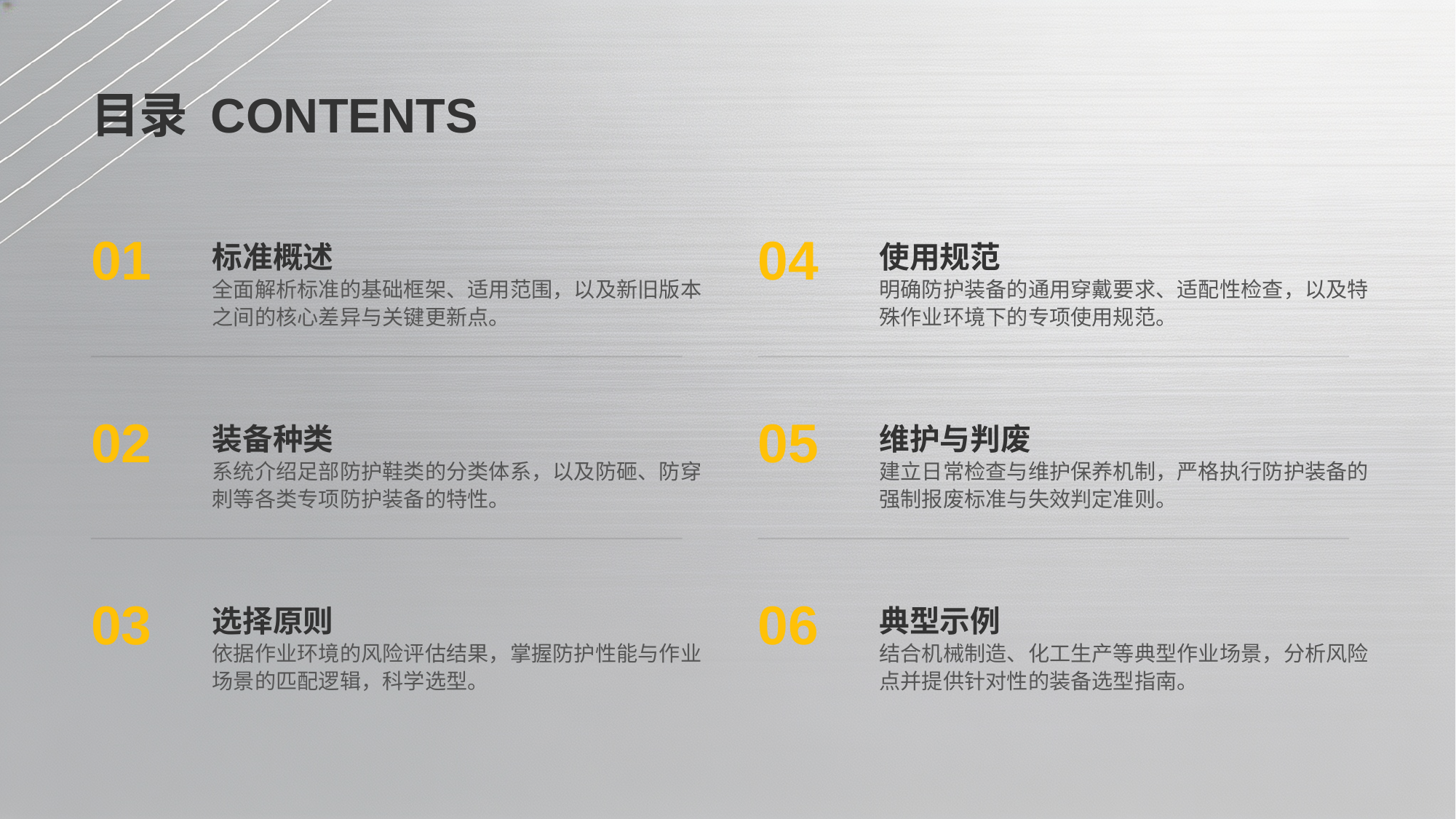

目录 CONTENTS
01
04
标准概述
全面解析标准的基础框架、适用范围，以及新旧版本之间的核心差异与关键更新点。
使用规范
明确防护装备的通用穿戴要求、适配性检查，以及特殊作业环境下的专项使用规范。
02
05
装备种类
系统介绍足部防护鞋类的分类体系，以及防砸、防穿刺等各类专项防护装备的特性。
维护与判废
建立日常检查与维护保养机制，严格执行防护装备的强制报废标准与失效判定准则。
03
06
选择原则
依据作业环境的风险评估结果，掌握防护性能与作业场景的匹配逻辑，科学选型。
典型示例
结合机械制造、化工生产等典型作业场景，分析风险点并提供针对性的装备选型指南。